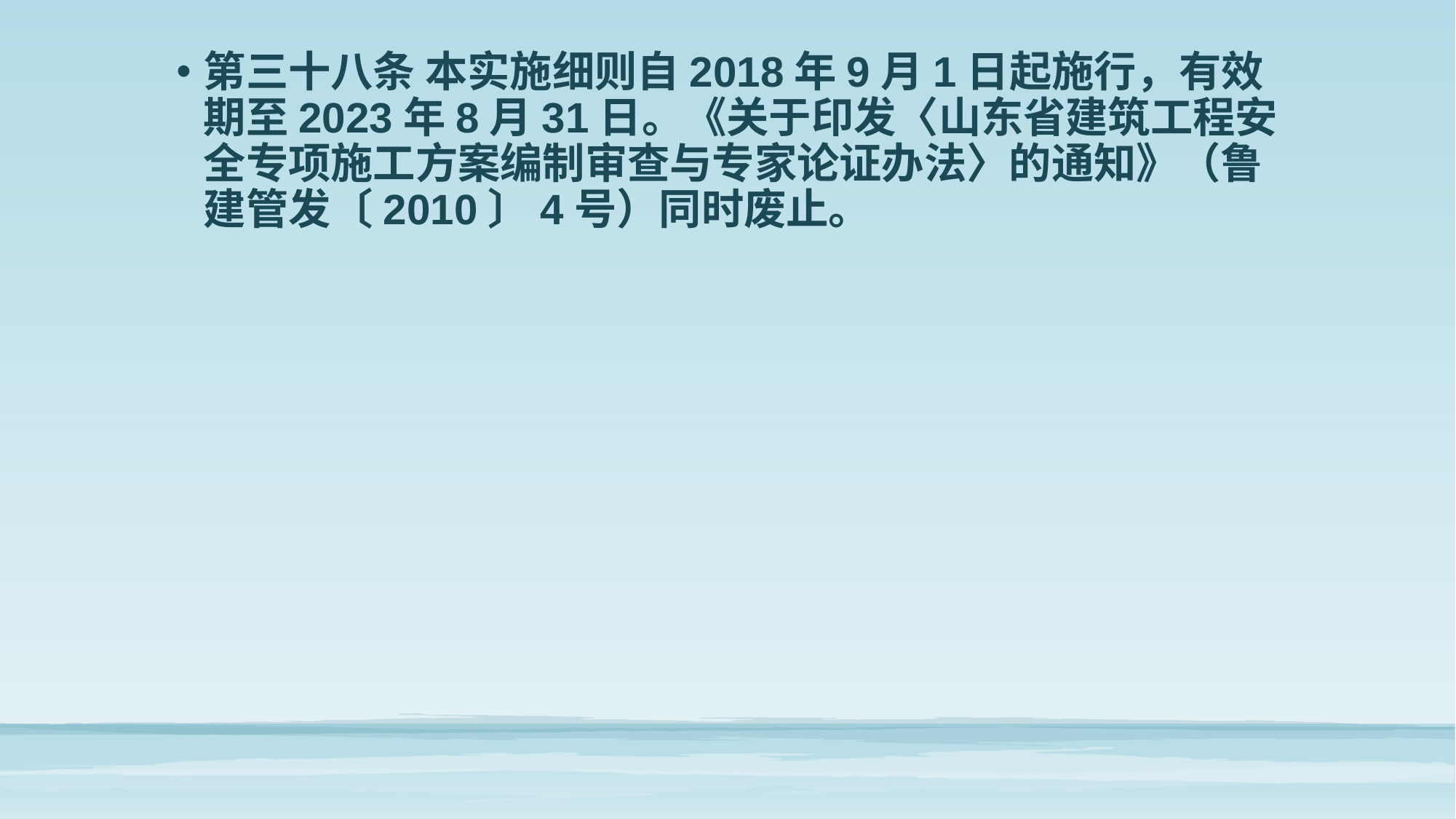

第三十八条 本实施细则自2018年9月1日起施行，有效期至2023年8月31日。《关于印发〈山东省建筑工程安全专项施工方案编制审查与专家论证办法〉的通知》（鲁建管发〔2010〕4号）同时废止。